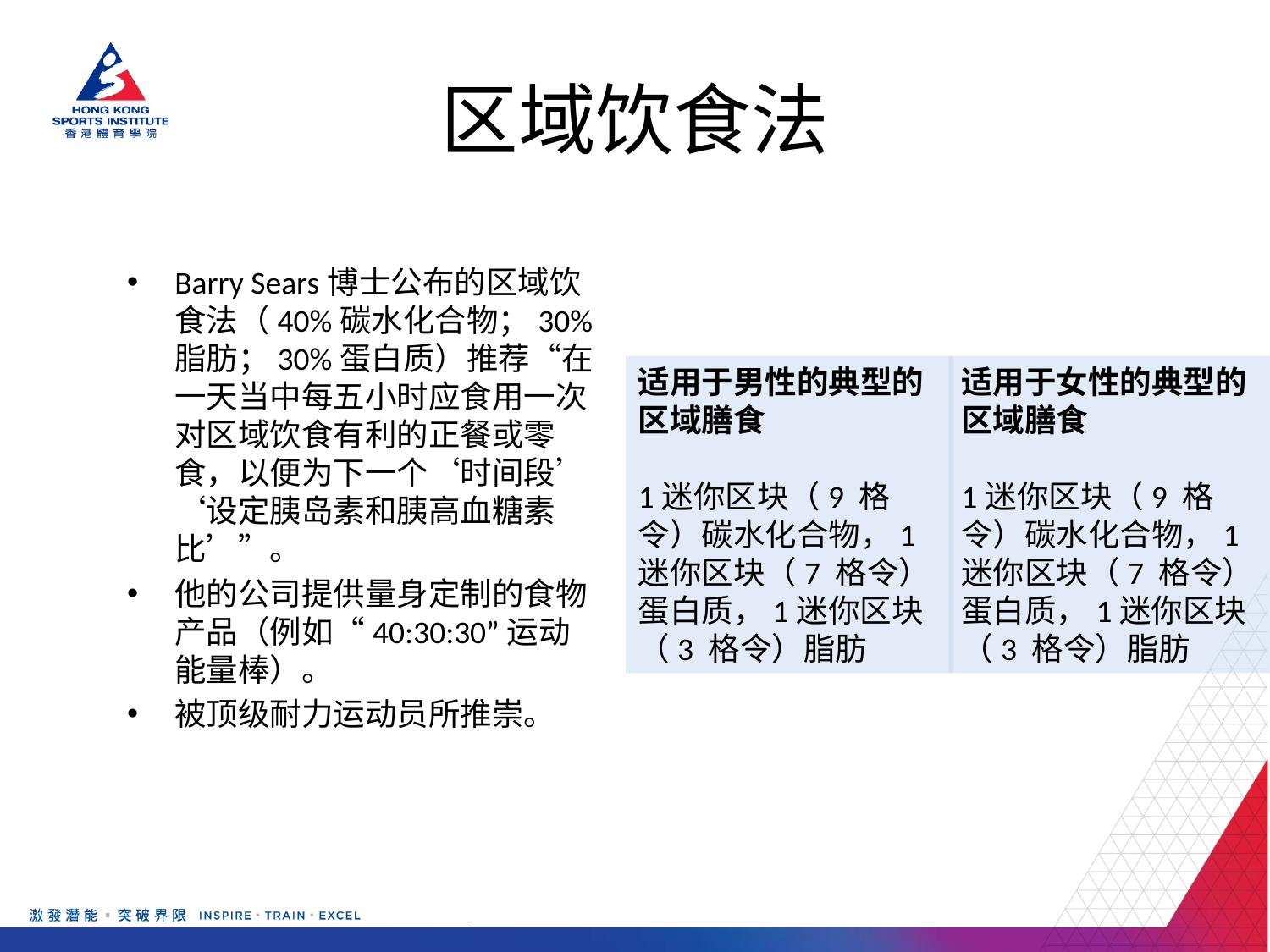

# 区域饮食法
Barry Sears博士公布的区域饮食法（40%碳水化合物；30%脂肪；30%蛋白质）推荐“在一天当中每五小时应食用一次对区域饮食有利的正餐或零食，以便为下一个‘时间段’‘设定胰岛素和胰高血糖素比’”。
他的公司提供量身定制的食物产品（例如“40:30:30”运动能量棒）。
被顶级耐力运动员所推崇。
适用于男性的典型的区域膳食

1迷你区块（9 格令）碳水化合物，1迷你区块（7 格令）蛋白质，1迷你区块（3 格令）脂肪
适用于女性的典型的区域膳食

1迷你区块（9 格令）碳水化合物，1迷你区块（7 格令）蛋白质，1迷你区块（3 格令）脂肪